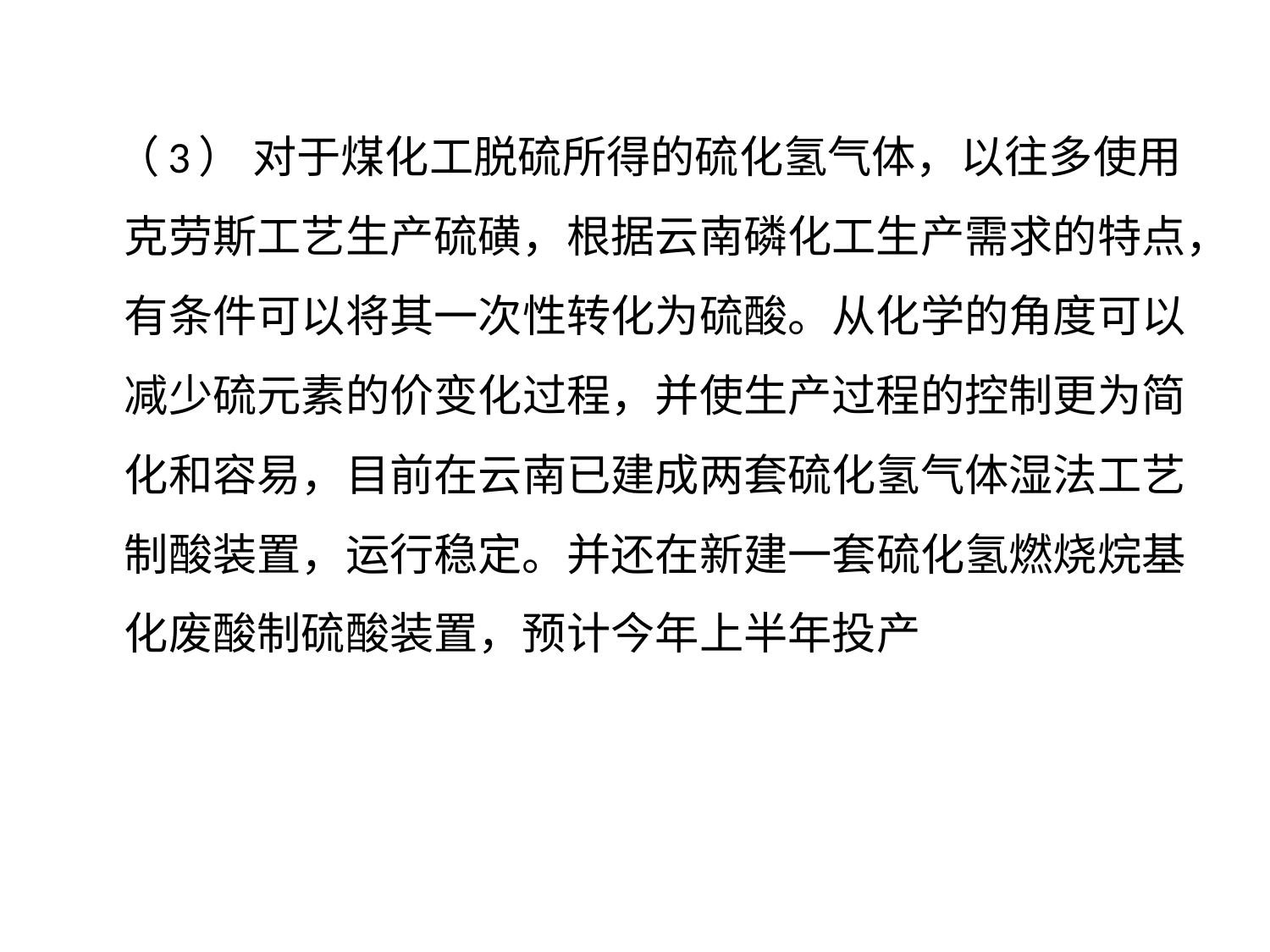

（3） 对于煤化工脱硫所得的硫化氢气体，以往多使用克劳斯工艺生产硫磺，根据云南磷化工生产需求的特点，有条件可以将其一次性转化为硫酸。从化学的角度可以减少硫元素的价变化过程，并使生产过程的控制更为简化和容易，目前在云南已建成两套硫化氢气体湿法工艺制酸装置，运行稳定。并还在新建一套硫化氢燃烧烷基化废酸制硫酸装置，预计今年上半年投产